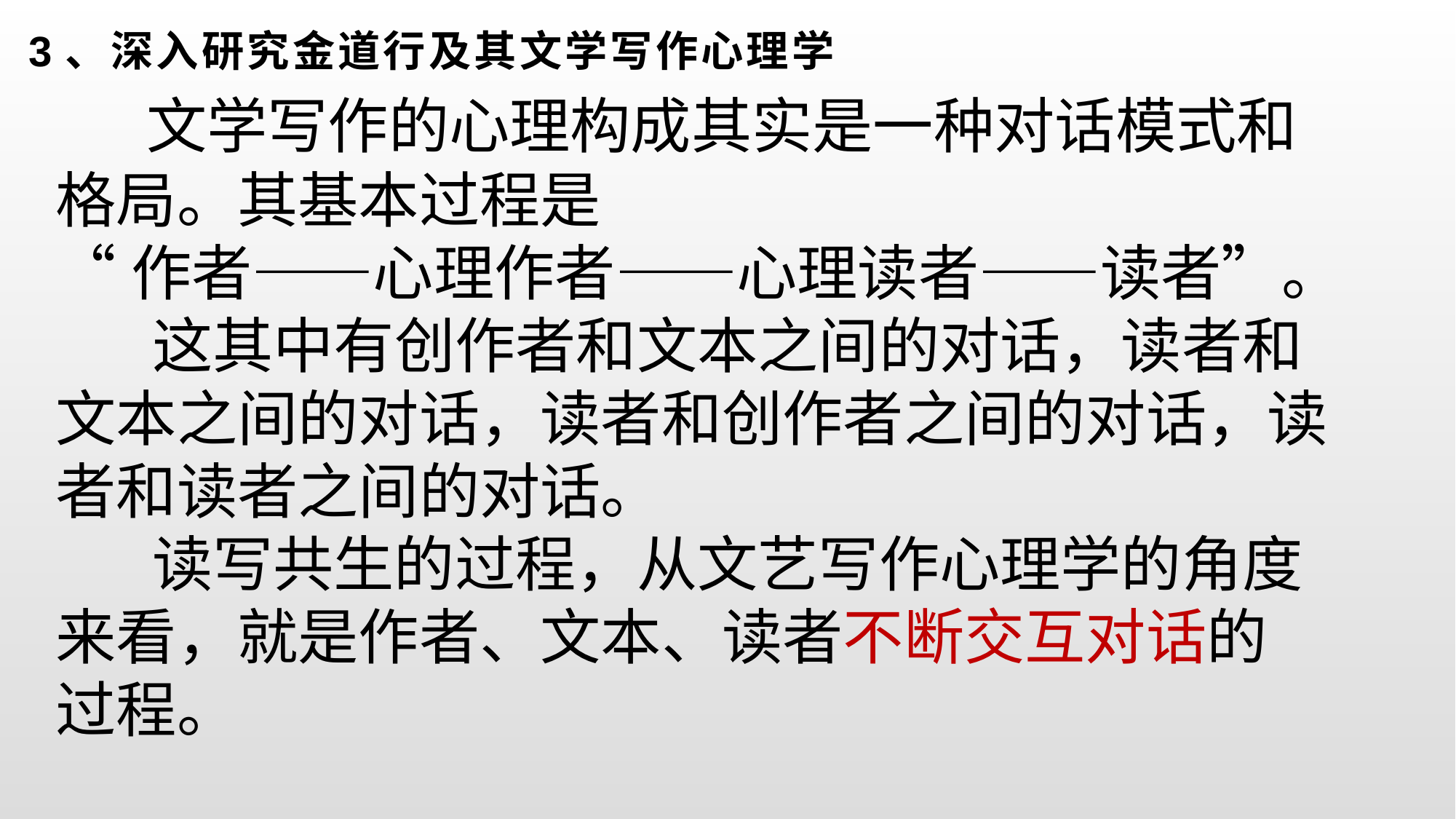

# 3、深入研究金道行及其文学写作心理学
     文学写作的心理构成其实是一种对话模式和
格局。其基本过程是
“作者——心理作者——心理读者——读者”。
      这其中有创作者和文本之间的对话，读者和
文本之间的对话，读者和创作者之间的对话，读
者和读者之间的对话。
      读写共生的过程，从文艺写作心理学的角度
来看，就是作者、文本、读者不断交互对话的
过程。